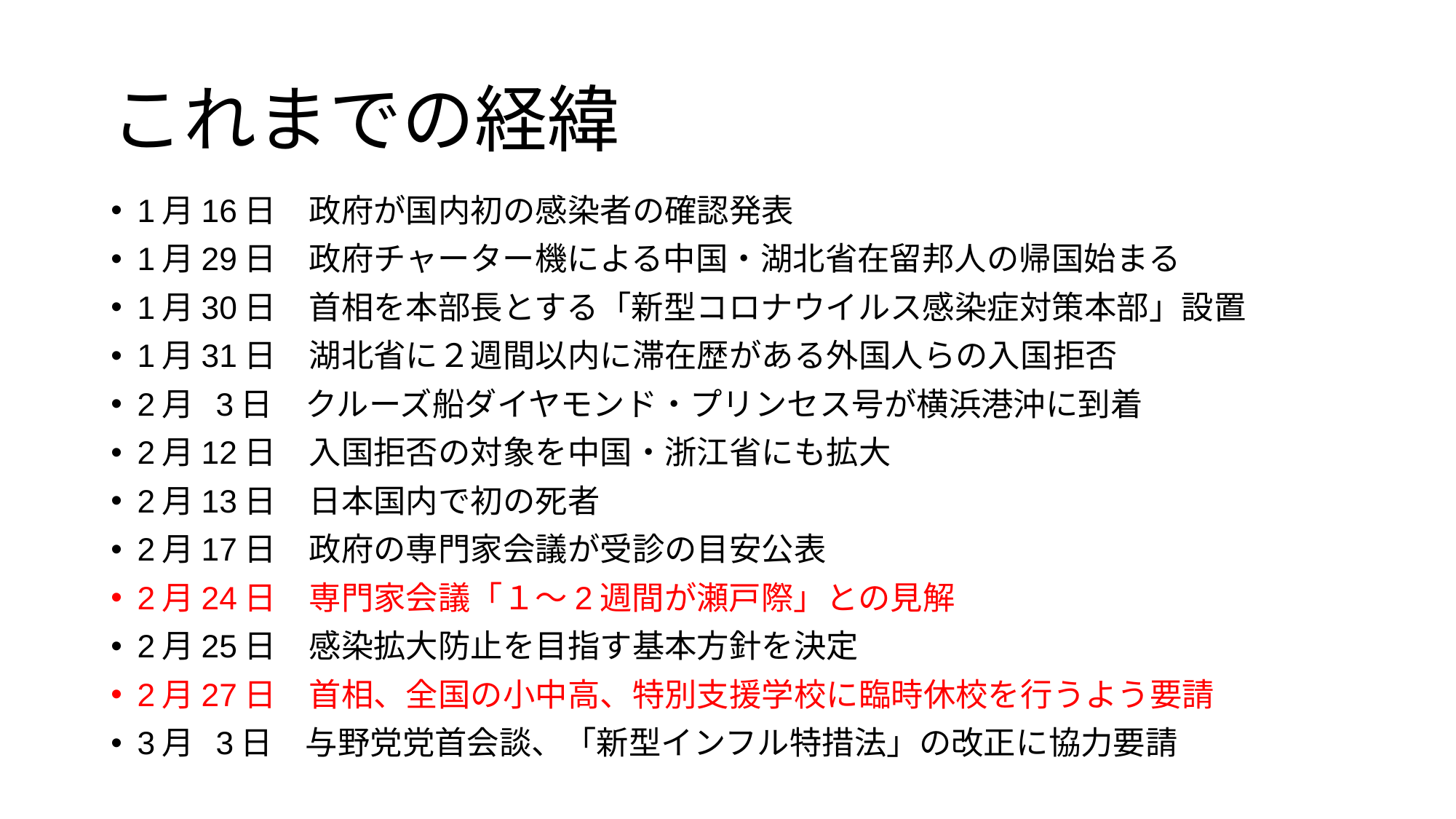

# これまでの経緯
1月16日　政府が国内初の感染者の確認発表
1月29日　政府チャーター機による中国・湖北省在留邦人の帰国始まる
1月30日　首相を本部長とする「新型コロナウイルス感染症対策本部」設置
1月31日　湖北省に２週間以内に滞在歴がある外国人らの入国拒否
2月  3日　クルーズ船ダイヤモンド・プリンセス号が横浜港沖に到着
2月12日　入国拒否の対象を中国・浙江省にも拡大
2月13日　日本国内で初の死者
2月17日　政府の専門家会議が受診の目安公表
2月24日　専門家会議「１～2週間が瀬戸際」との見解
2月25日　感染拡大防止を目指す基本方針を決定
2月27日　首相、全国の小中高、特別支援学校に臨時休校を行うよう要請
3月  3日　与野党党首会談、「新型インフル特措法」の改正に協力要請